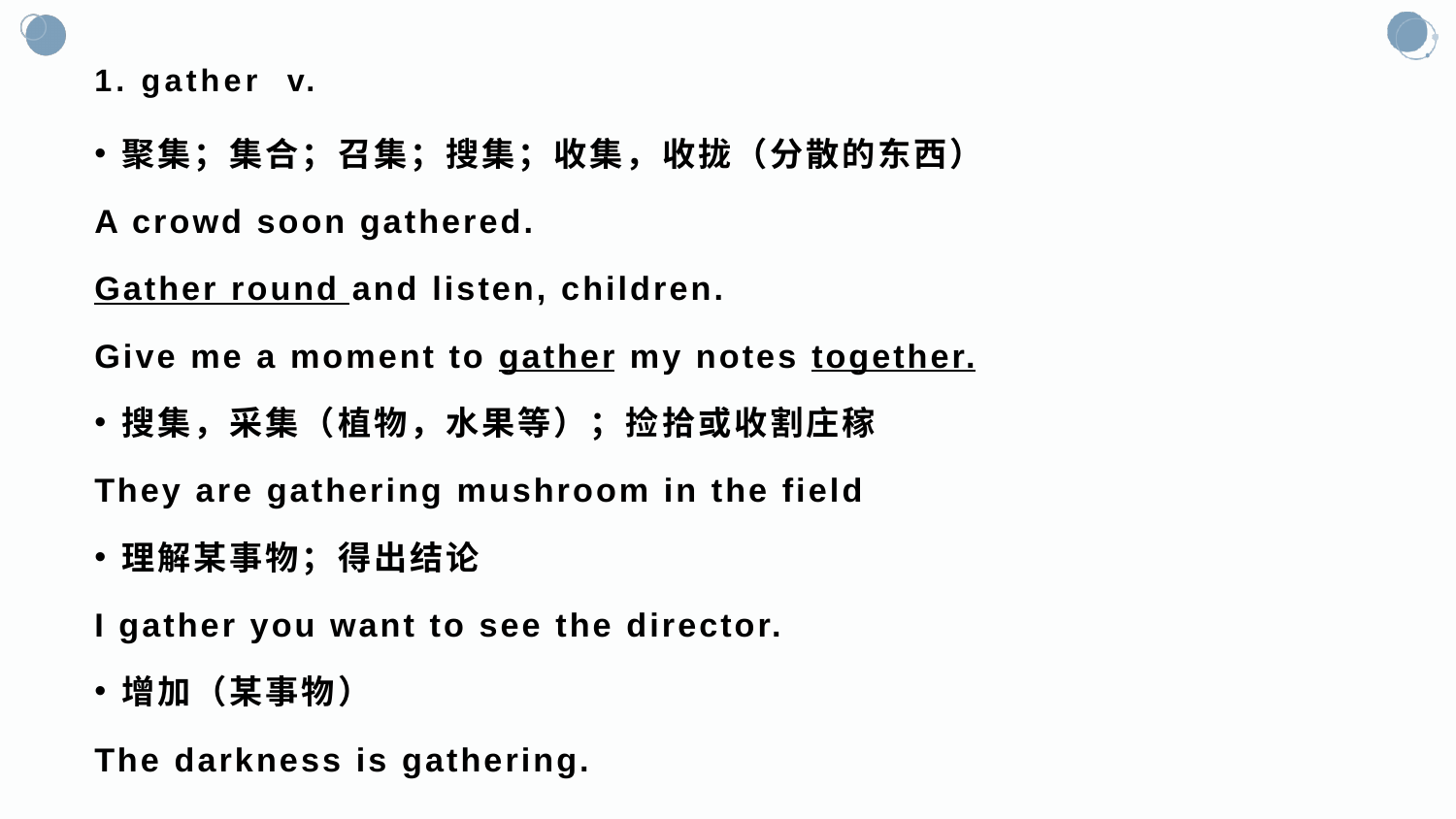

# 1. gather  v.
聚集；集合；召集；搜集；收集，收拢（分散的东西）
A crowd soon gathered.
Gather round and listen, children.
Give me a moment to gather my notes together.
搜集，采集（植物，水果等）；捡拾或收割庄稼
They are gathering mushroom in the field
理解某事物；得出结论
I gather you want to see the director.
增加（某事物）
The darkness is gathering.